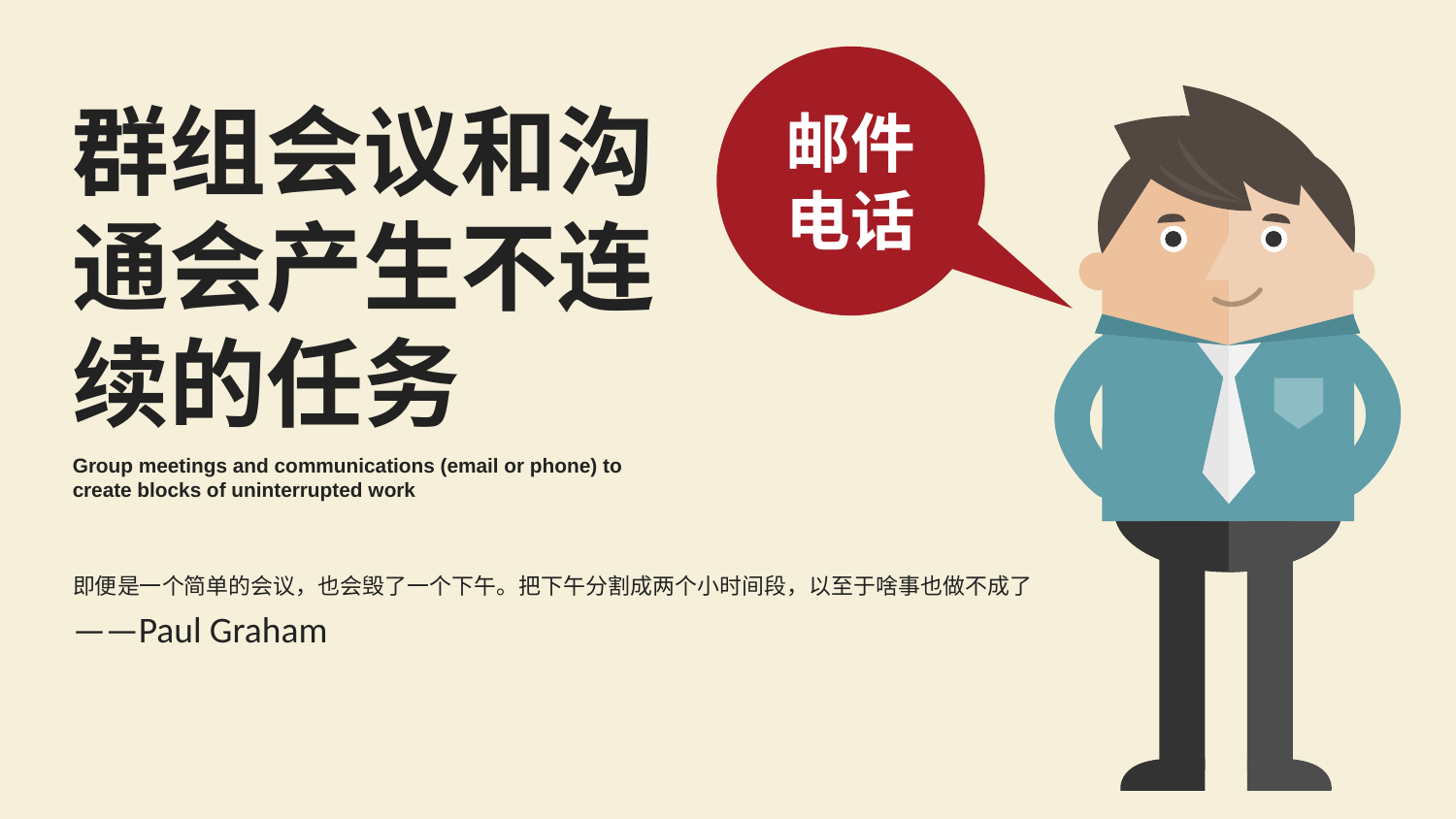

邮件
电话
群组会议和沟通会产生不连续的任务

Group meetings and communications (email or phone) to create blocks of uninterrupted work
即便是一个简单的会议，也会毁了一个下午。把下午分割成两个小时间段，以至于啥事也做不成了
——Paul Graham